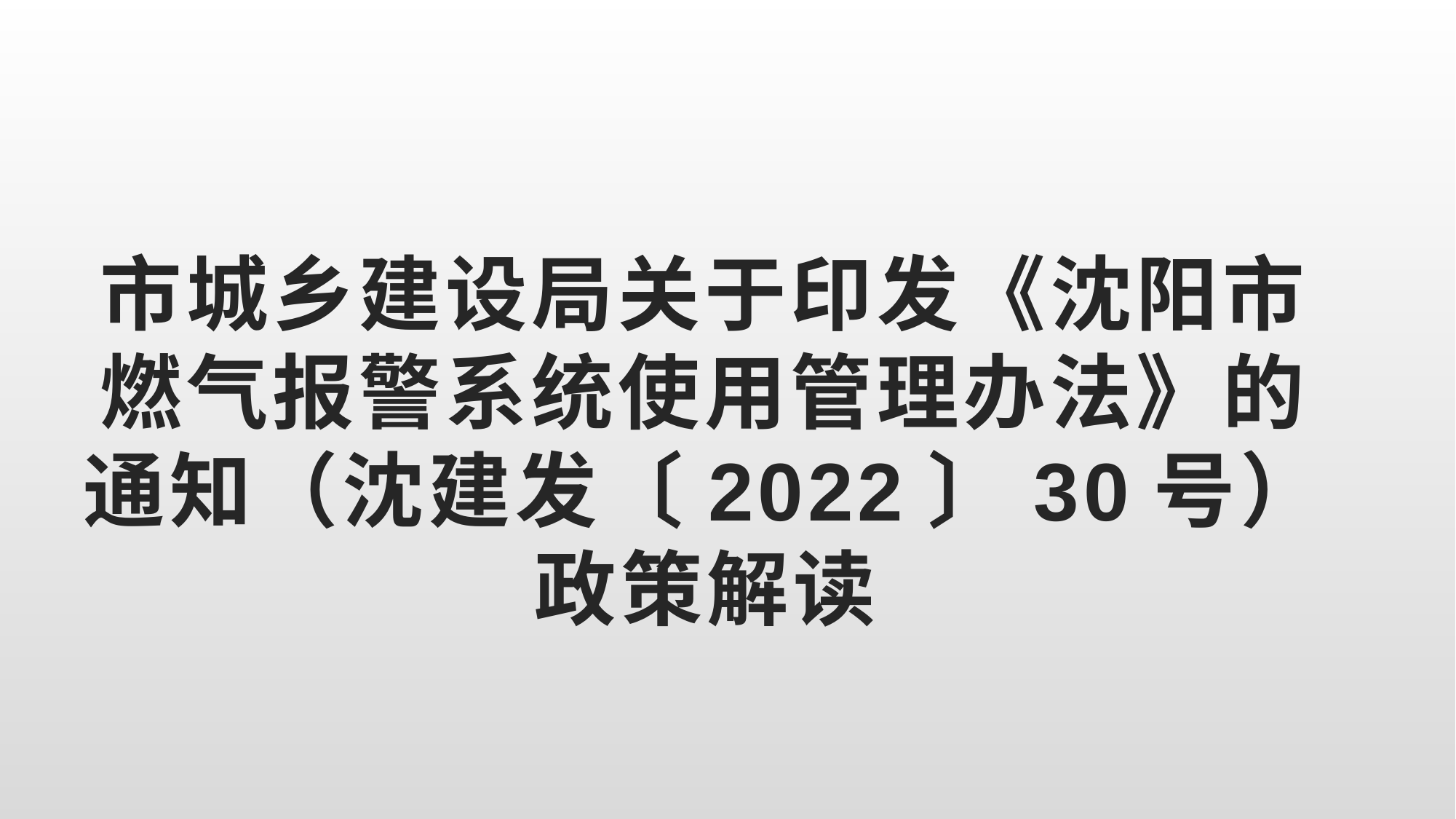

# 市城乡建设局关于印发《沈阳市燃气报警系统使用管理办法》的通知（沈建发〔2022〕30号） 政策解读